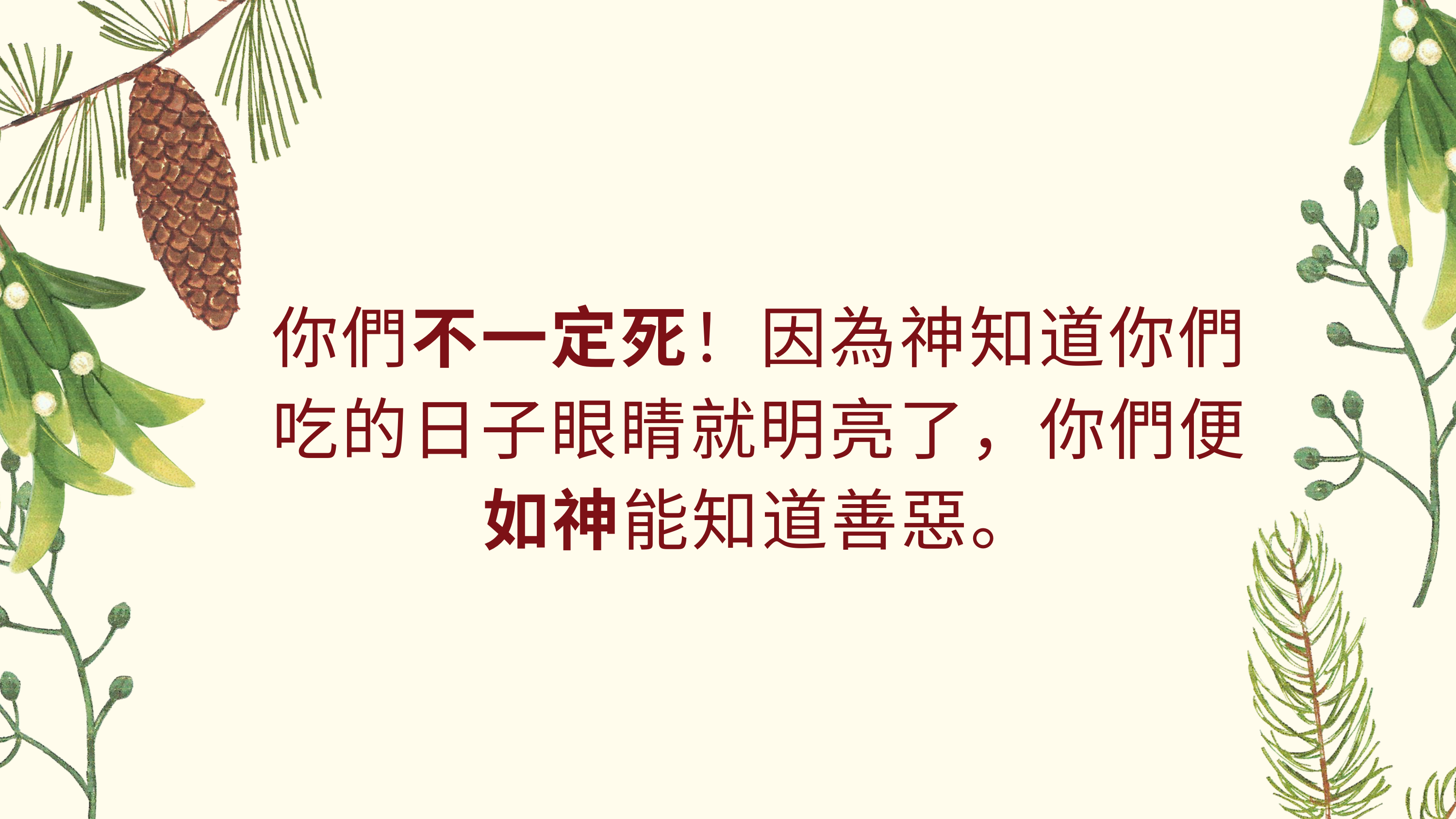

你們不一定死！因為神知道你們吃的日子眼睛就明亮了，你們便如神能知道善惡。